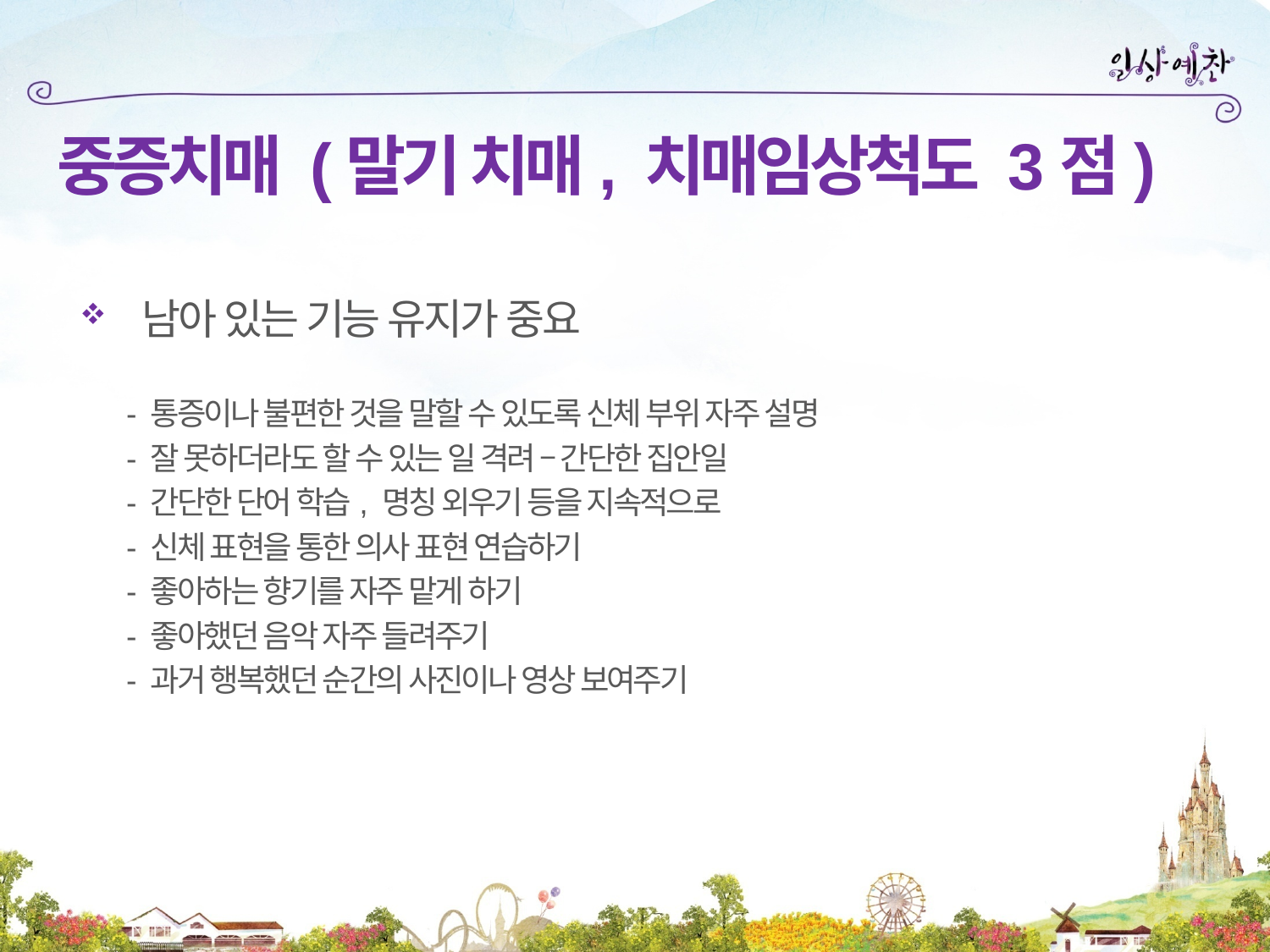

중증치매 (말기 치매, 치매임상척도 3점)
남아 있는 기능 유지가 중요

       - 통증이나 불편한 것을 말할 수 있도록 신체 부위 자주 설명
       - 잘 못하더라도 할 수 있는 일 격려 – 간단한 집안일
       - 간단한 단어 학습, 명칭 외우기 등을 지속적으로
       - 신체 표현을 통한 의사 표현 연습하기
       - 좋아하는 향기를 자주 맡게 하기
       - 좋아했던 음악 자주 들려주기
       - 과거 행복했던 순간의 사진이나 영상 보여주기